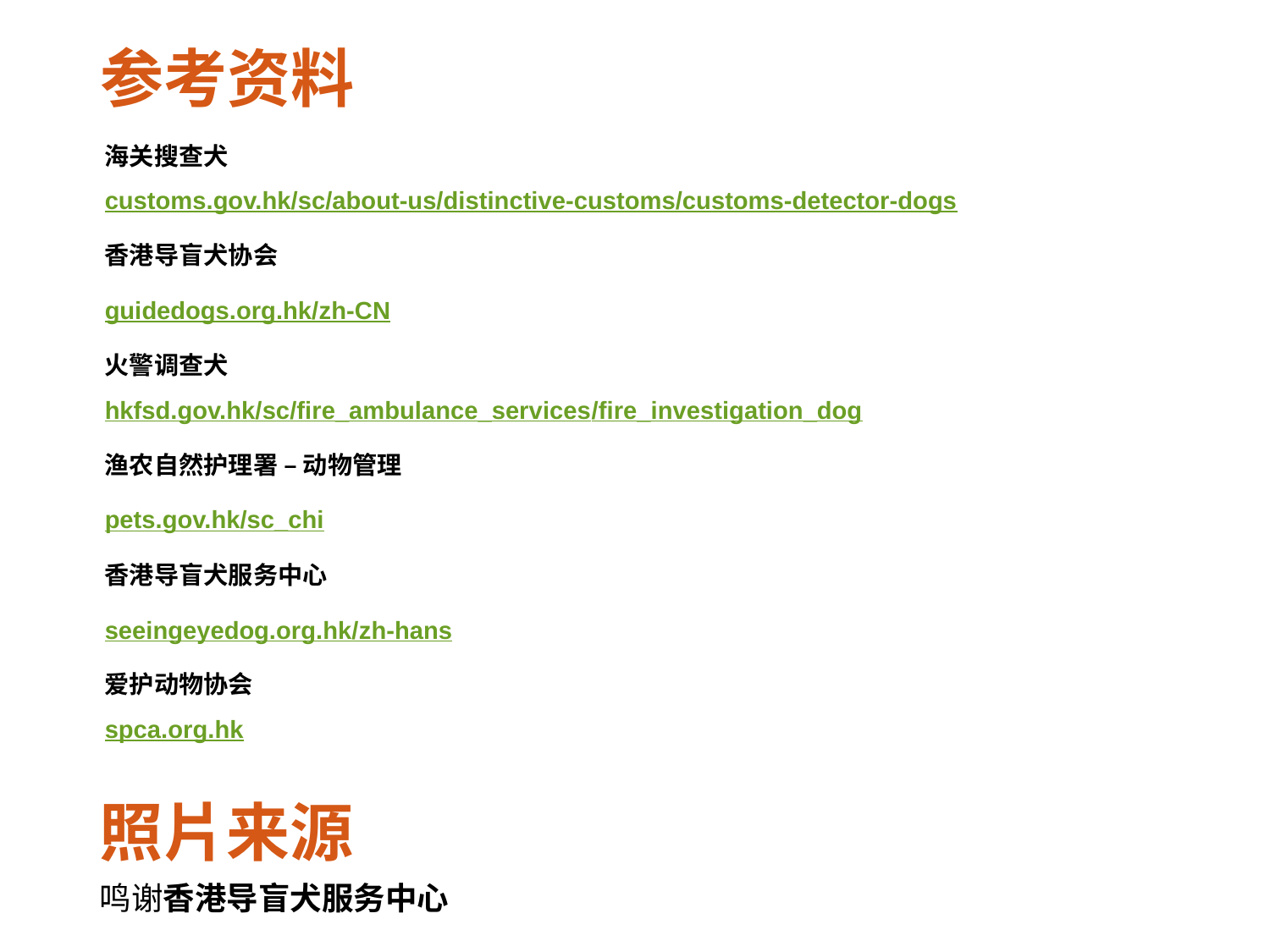

# 参考资料
海关搜查犬
customs.gov.hk/sc/about-us/distinctive-customs/customs-detector-dogs
香港导盲犬协会
guidedogs.org.hk/zh-CN
火警调查犬
hkfsd.gov.hk/sc/fire_ambulance_services/fire_investigation_dog
渔农自然护理署 – 动物管理
pets.gov.hk/sc_chi
香港导盲犬服务中心
seeingeyedog.org.hk/zh-hans
爱护动物协会
spca.org.hk
照片来源
鸣谢香港导盲犬服务中心